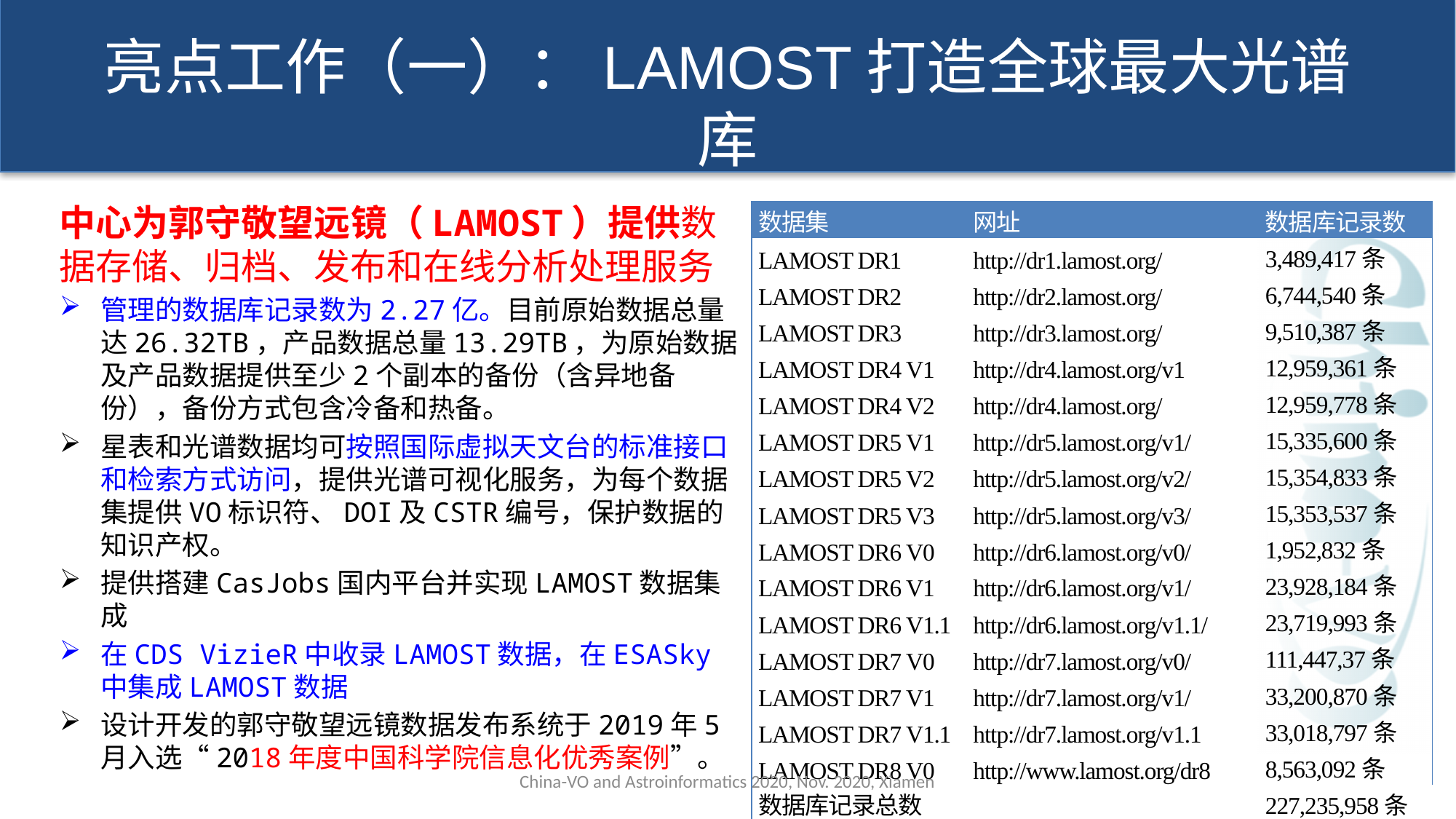

# 亮点工作（一）：LAMOST打造全球最大光谱库
中心为郭守敬望远镜（LAMOST）提供数据存储、归档、发布和在线分析处理服务
管理的数据库记录数为2.27亿。目前原始数据总量达26.32TB，产品数据总量13.29TB，为原始数据及产品数据提供至少2个副本的备份（含异地备份），备份方式包含冷备和热备。
星表和光谱数据均可按照国际虚拟天文台的标准接口和检索方式访问，提供光谱可视化服务，为每个数据集提供VO标识符、DOI及CSTR编号，保护数据的知识产权。
提供搭建CasJobs国内平台并实现LAMOST数据集成
在CDS VizieR中收录LAMOST数据，在ESASky中集成LAMOST数据
设计开发的郭守敬望远镜数据发布系统于2019年5月入选“2018年度中国科学院信息化优秀案例”。
| 数据集 | 网址 | 数据库记录数 |
| --- | --- | --- |
| LAMOST DR1 | http://dr1.lamost.org/ | 3,489,417条 |
| LAMOST DR2 | http://dr2.lamost.org/ | 6,744,540条 |
| LAMOST DR3 | http://dr3.lamost.org/ | 9,510,387条 |
| LAMOST DR4 V1 | http://dr4.lamost.org/v1 | 12,959,361条 |
| LAMOST DR4 V2 | http://dr4.lamost.org/ | 12,959,778条 |
| LAMOST DR5 V1 | http://dr5.lamost.org/v1/ | 15,335,600条 |
| LAMOST DR5 V2 | http://dr5.lamost.org/v2/ | 15,354,833条 |
| LAMOST DR5 V3 | http://dr5.lamost.org/v3/ | 15,353,537条 |
| LAMOST DR6 V0 | http://dr6.lamost.org/v0/ | 1,952,832条 |
| LAMOST DR6 V1 | http://dr6.lamost.org/v1/ | 23,928,184条 |
| LAMOST DR6 V1.1 | http://dr6.lamost.org/v1.1/ | 23,719,993条 |
| LAMOST DR7 V0 | http://dr7.lamost.org/v0/ | 111,447,37条 |
| LAMOST DR7 V1 | http://dr7.lamost.org/v1/ | 33,200,870条 |
| LAMOST DR7 V1.1 | http://dr7.lamost.org/v1.1 | 33,018,797条 |
| LAMOST DR8 V0 | http://www.lamost.org/dr8 | 8,563,092条 |
| 数据库记录总数 |  | 227,235,958条 |
China-VO and Astroinformatics 2020, Nov. 2020, Xiamen